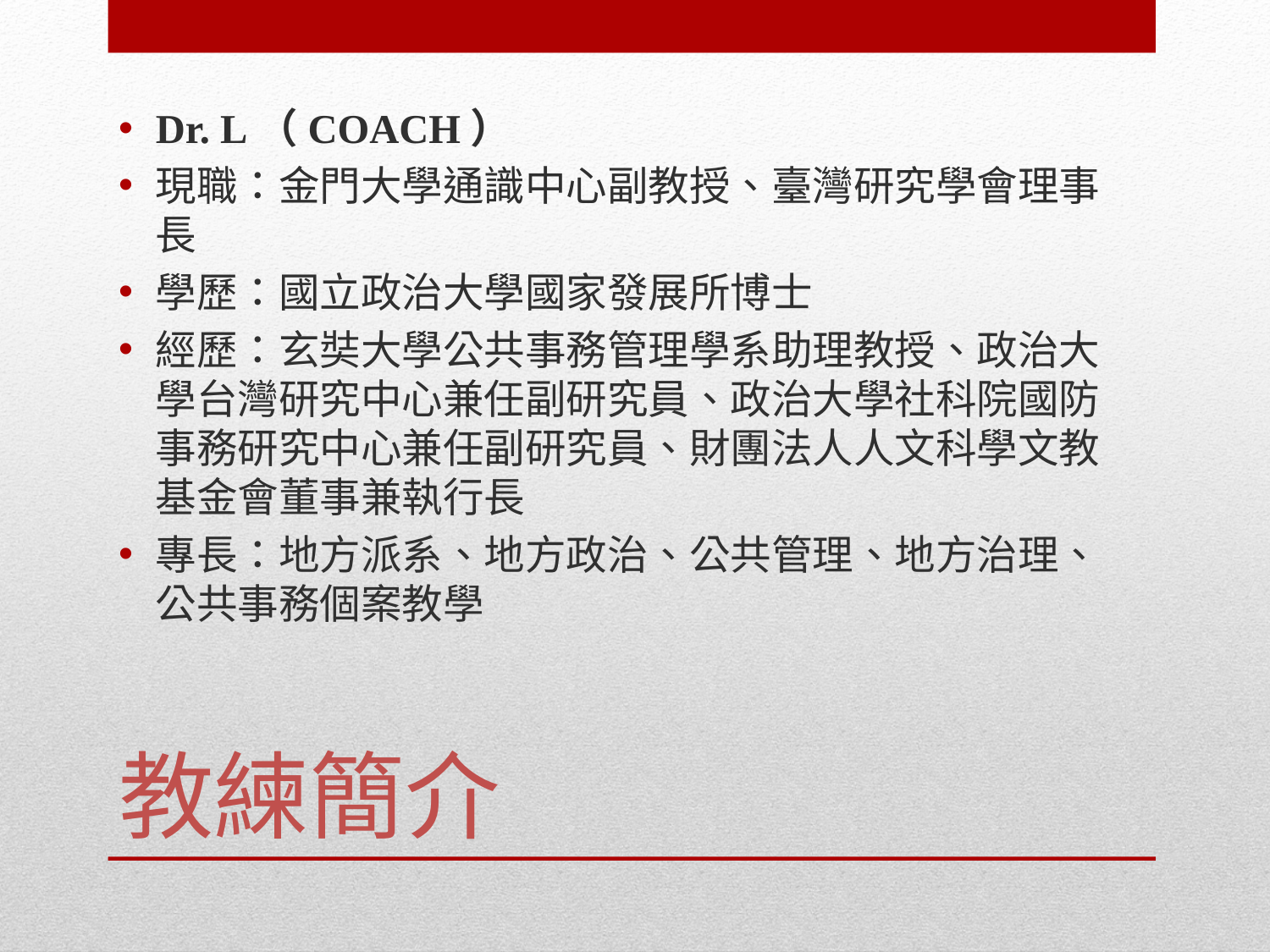

Dr. L（COACH）
現職：金門大學通識中心副教授、臺灣研究學會理事長
學歷：國立政治大學國家發展所博士
經歷：玄奘大學公共事務管理學系助理教授、政治大學台灣研究中心兼任副研究員、政治大學社科院國防事務研究中心兼任副研究員、財團法人人文科學文教基金會董事兼執行長
專長：地方派系、地方政治、公共管理、地方治理、公共事務個案教學
# 教練簡介